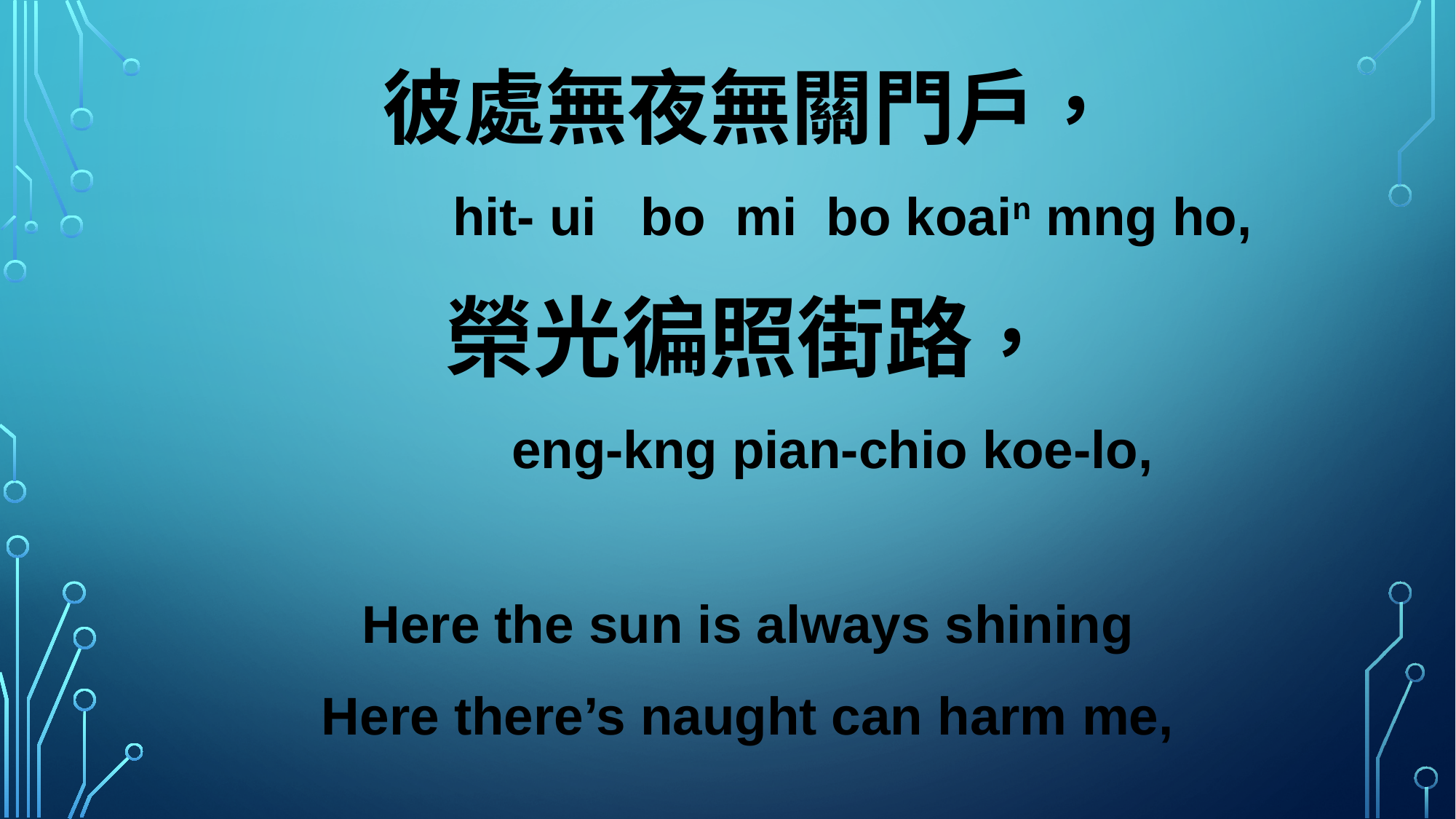

彼處無夜無關門戶，
               hit- ui   bo  mi  bo koain mng ho,
榮光徧照街路，
                   eng-kng pian-chio koe-lo,

Here the sun is always shining
Here there’s naught can harm me,